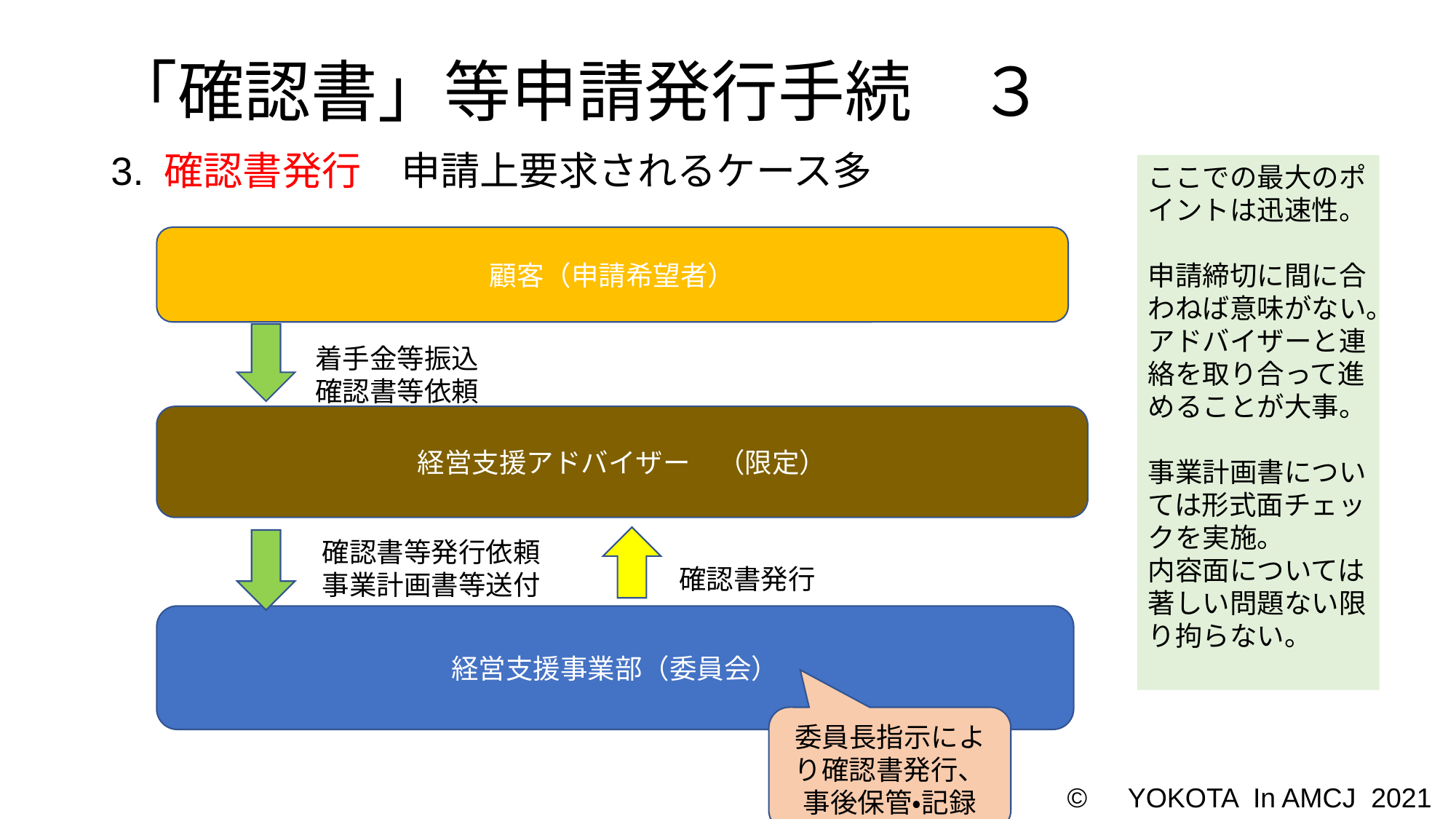

# 「確認書」等申請発行手続　３
3. 確認書発行　申請上要求されるケース多
ここでの最大のポイントは迅速性。

申請締切に間に合わねば意味がない。
アドバイザーと連絡を取り合って進めることが大事。

事業計画書については形式面チェックを実施。
内容面については著しい問題ない限り拘らない。

顧客（申請希望者）

着手金等振込
確認書等依頼
経営支援アドバイザー　（限定）
確認書等発行依頼
事業計画書等送付

確認書発行
経営支援事業部（委員会）
委員長指示により確認書発行、事後保管・記録
©　YOKOTA  In AMCJ  2021